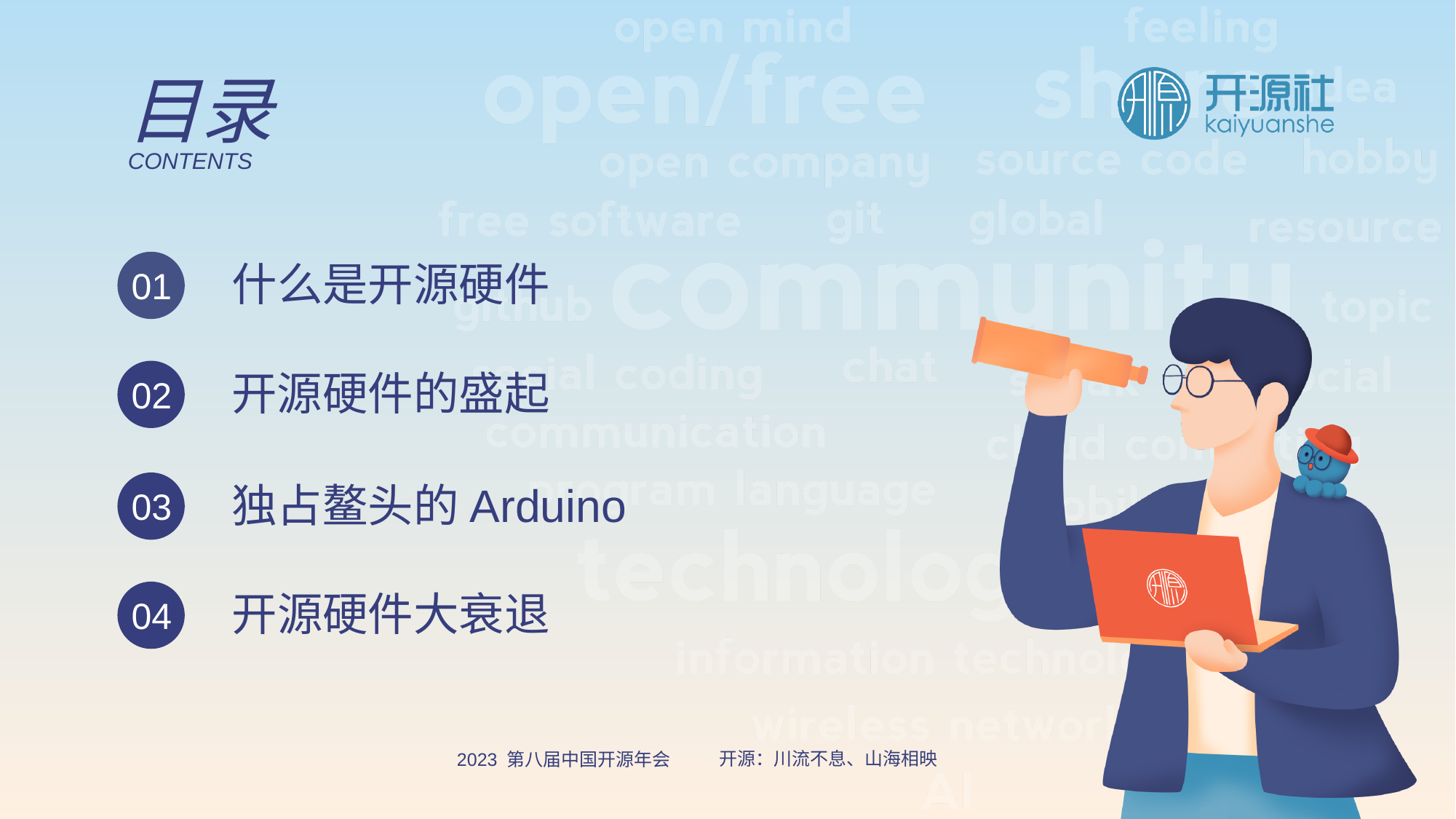

目录
CONTENTS

什么是开源硬件
01

开源硬件的盛起
02

独占鳌头的Arduino
03

开源硬件大衰退
04